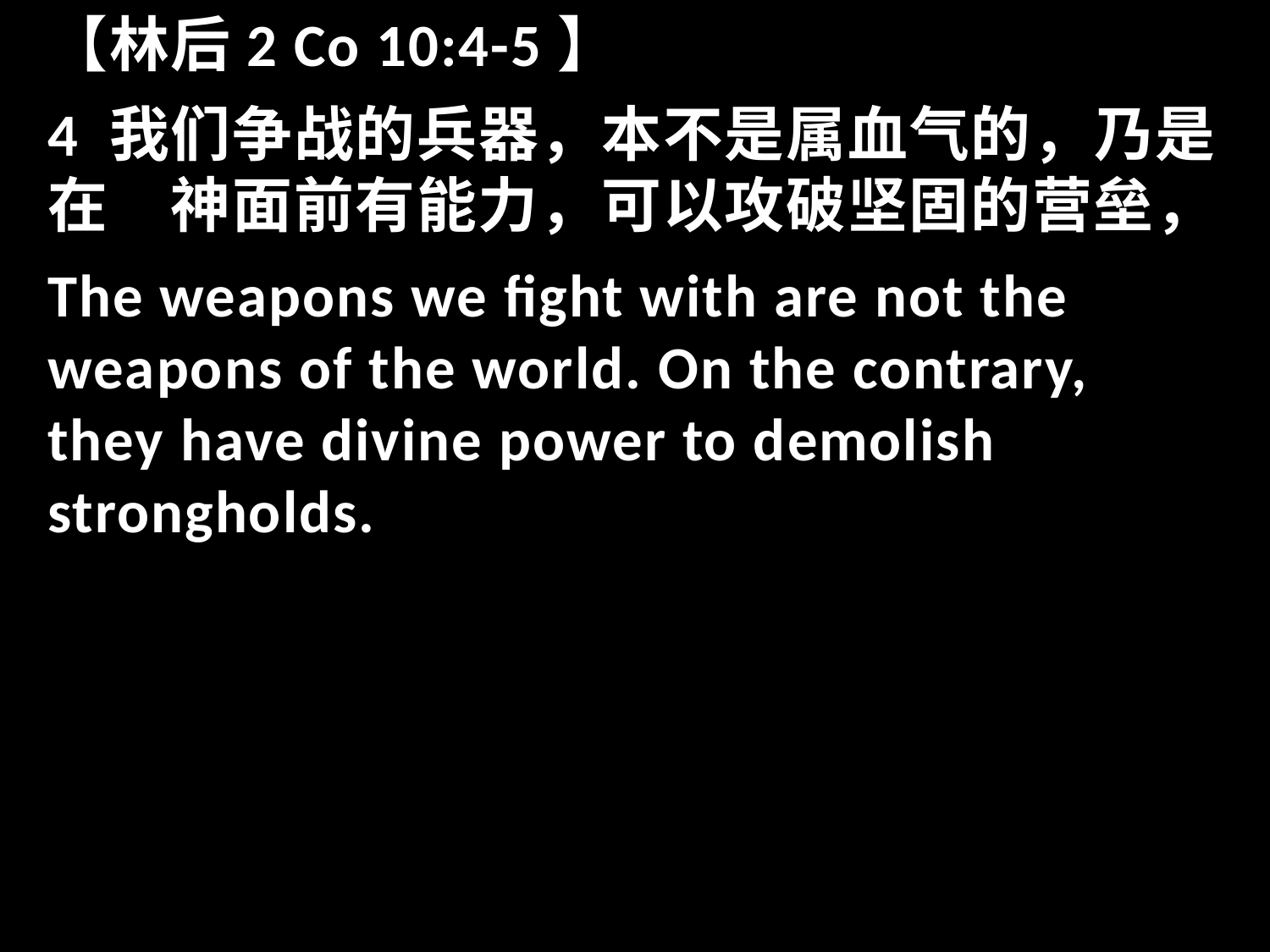

【林后2 Co 10:4-5】
4 我们争战的兵器，本不是属血气的，乃是在　神面前有能力，可以攻破坚固的营垒，
The weapons we fight with are not the weapons of the world. On the contrary, they have divine power to demolish strongholds.